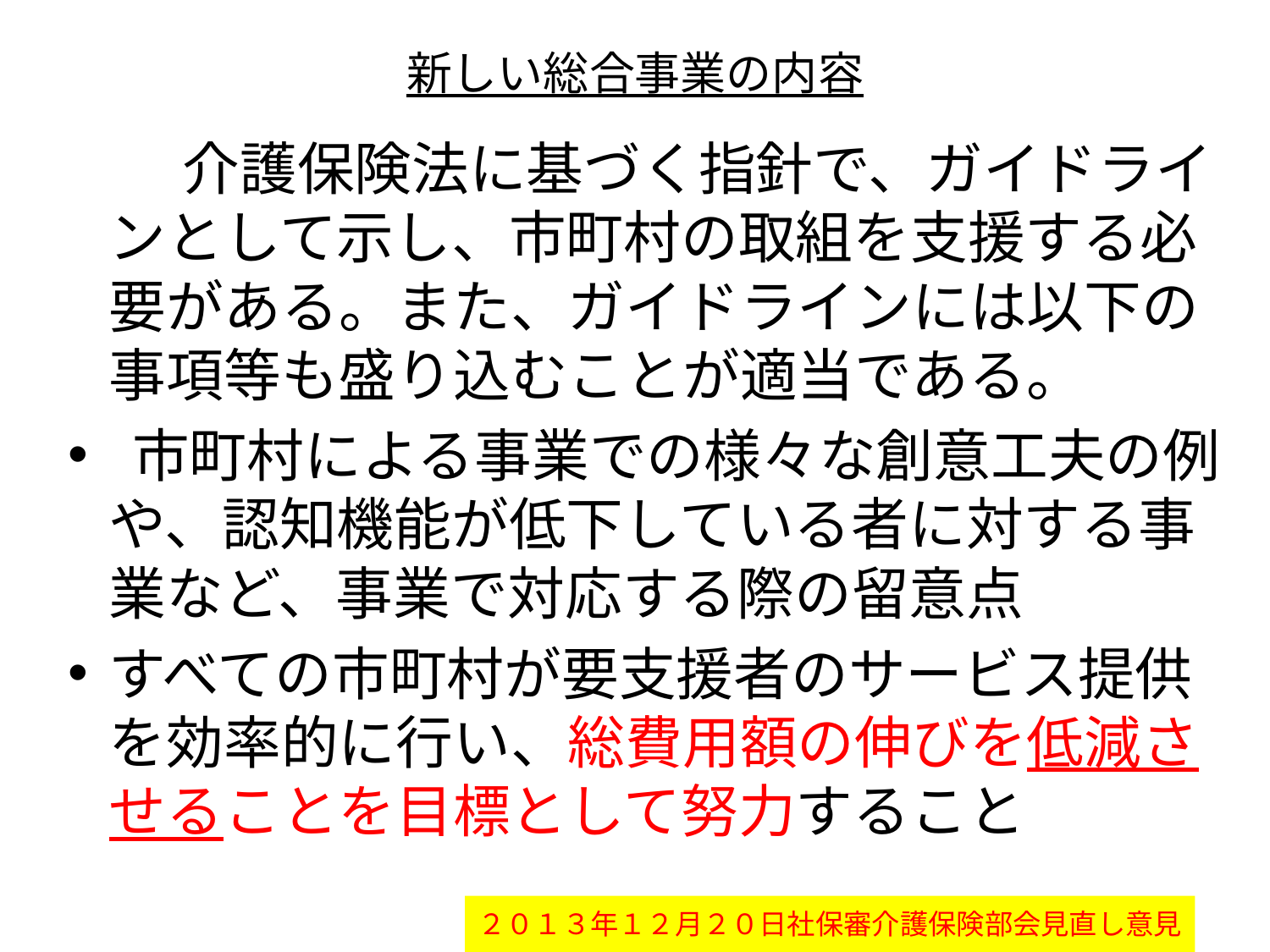

# 新しい総合事業の内容
　　介護保険法に基づく指針で、ガイドラインとして示し、市町村の取組を支援する必要がある。また、ガイドラインには以下の事項等も盛り込むことが適当である。
 市町村による事業での様々な創意工夫の例や、認知機能が低下している者に対する事業など、事業で対応する際の留意点
すべての市町村が要支援者のサービス提供を効率的に行い、総費用額の伸びを低減させることを目標として努力すること
２０１３年１２月２０日社保審介護保険部会見直し意見